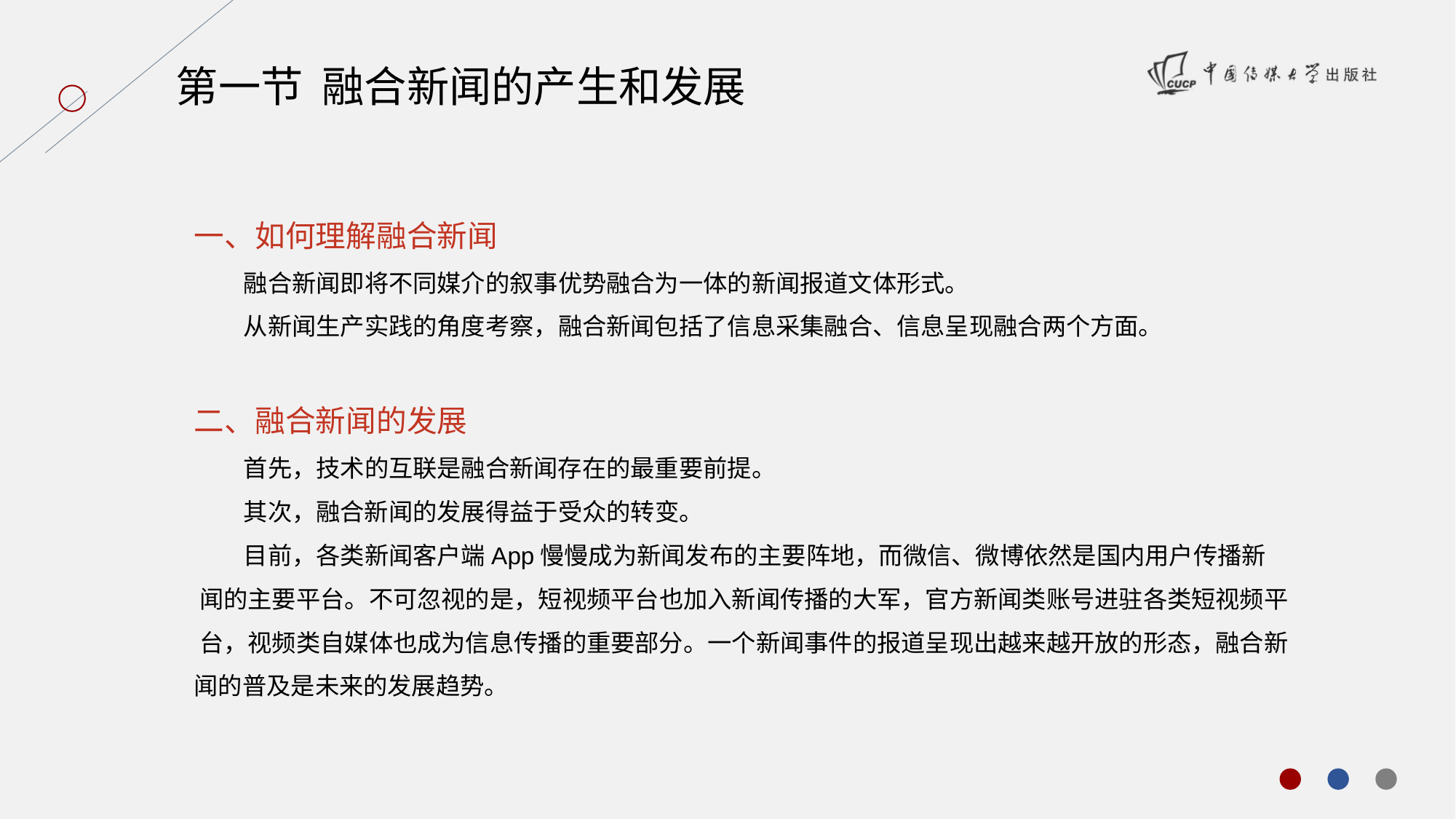

第一节  融合新闻的产生和发展

一、如何理解融合新闻
        融合新闻即将不同媒介的叙事优势融合为一体的新闻报道文体形式。
        从新闻生产实践的角度考察，融合新闻包括了信息采集融合、信息呈现融合两个方面。

二、融合新闻的发展
        首先，技术的互联是融合新闻存在的最重要前提。
        其次，融合新闻的发展得益于受众的转变。
        目前，各类新闻客户端App慢慢成为新闻发布的主要阵地，而微信、微博依然是国内用户传播新      闻的主要平台。不可忽视的是，短视频平台也加入新闻传播的大军，官方新闻类账号进驻各类短视频平  台，视频类自媒体也成为信息传播的重要部分。一个新闻事件的报道呈现出越来越开放的形态，融合新闻的普及是未来的发展趋势。